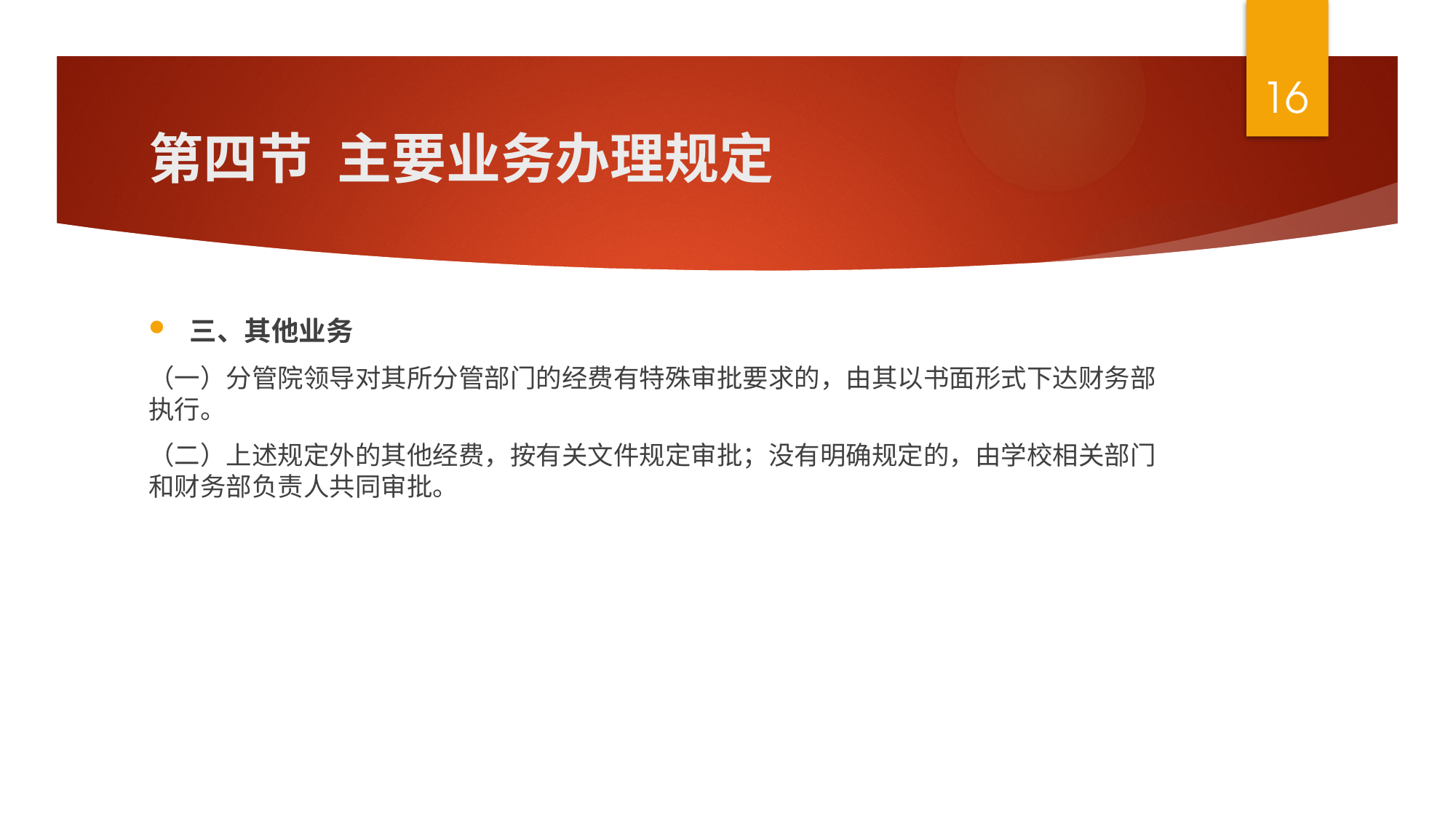

16
# 第四节  主要业务办理规定
三、其他业务
（一）分管院领导对其所分管部门的经费有特殊审批要求的，由其以书面形式下达财务部执行。
（二）上述规定外的其他经费，按有关文件规定审批；没有明确规定的，由学校相关部门和财务部负责人共同审批。